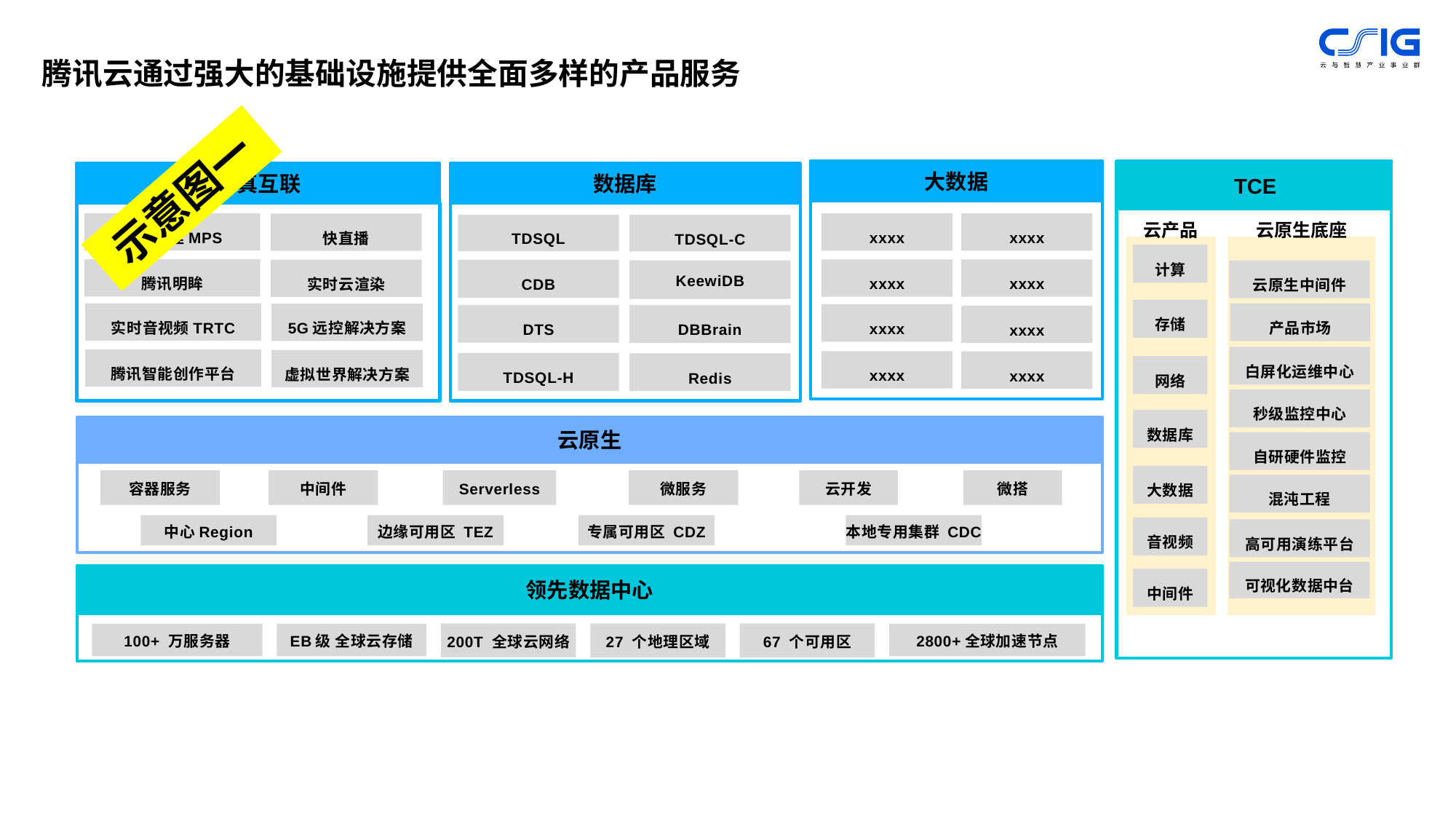

腾讯云通过强大的基础设施提供全面多样的产品服务
大数据

TCE
全真互联
数据库
示意图一

媒体处理MPS
云产品
云原生底座
xxxx
xxxx
快直播
TDSQL
TDSQL-C

计算
腾讯明眸
xxxx
xxxx
实时云渲染
CDB
KeewiDB
云原生中间件
存储
实时音视频TRTC
产品市场
5G远控解决方案
xxxx
DTS
DBBrain
xxxx
白屏化运维中心
腾讯智能创作平台
虚拟世界解决方案
xxxx
xxxx
TDSQL-H
Redis
网络
秒级监控中心

数据库
云原生
自研硬件监控

大数据
容器服务
中间件
Serverless
微服务
云开发
微搭
混沌工程
中心Region
边缘可用区 TEZ
专属可用区 CDZ
本地专用集群 CDC
音视频
高可用演练平台
可视化数据中台
领先数据中心
中间件

100+ 万服务器
EB级 全球云存储
200T 全球云网络
27 个地理区域
67 个可用区
2800+全球加速节点